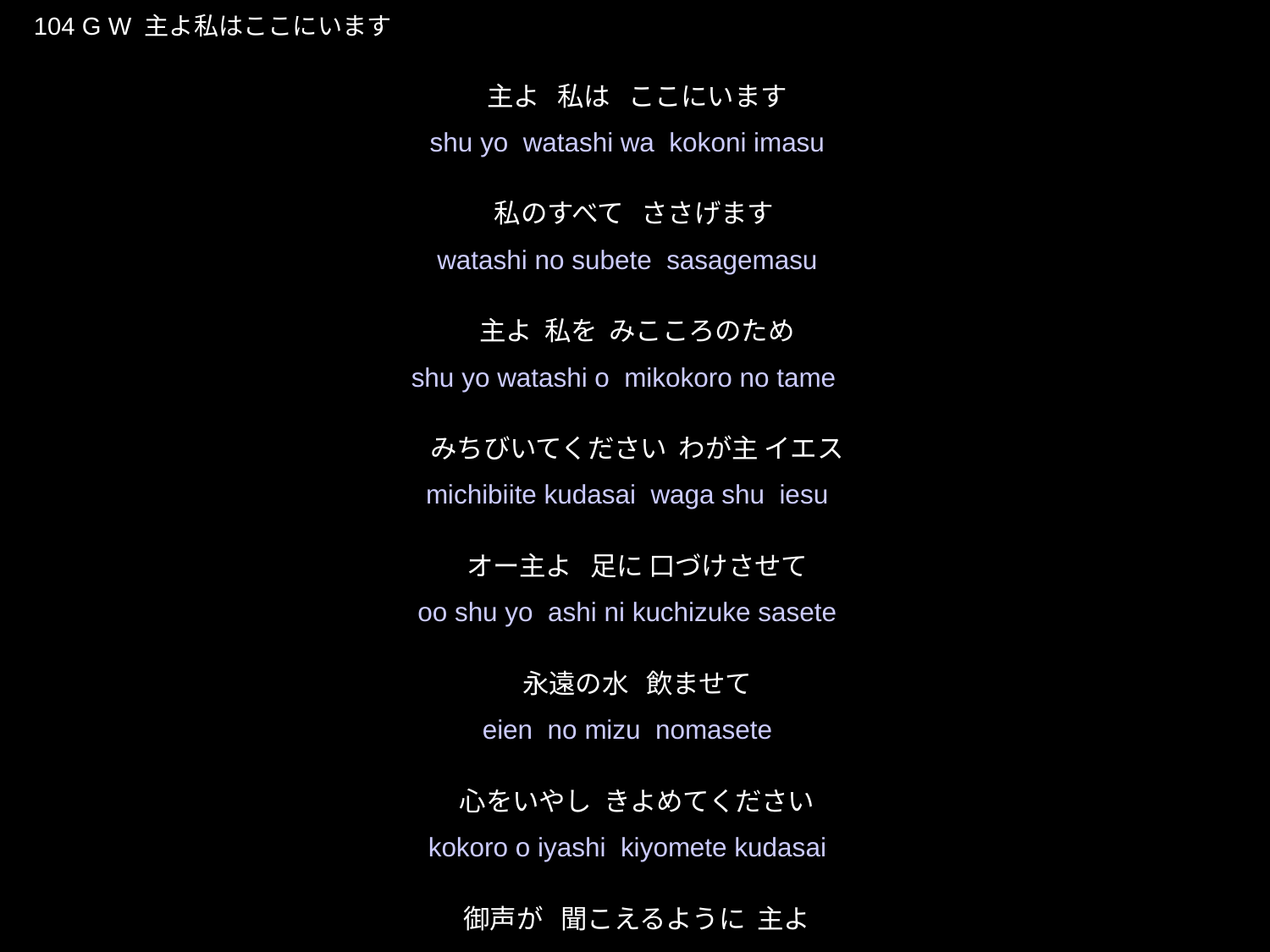

しゅよわたしはここにいます
★W
104 G W 主よ私はここにいます
主よ   私は   ここにいます
私のすべて   ささげます
主よ  私を  みこころのため
みちびいてください  わが主 イエス
オー主よ   足に 口づけさせて
永遠の水   飲ませて
心をいやし  きよめてください
御声が   聞こえるように  主よ
★２
shu yo  watashi wa  kokoni imasu
watashi no subete  sasagemasu
shu yo watashi o  mikokoro no tame
michibiite kudasai  waga shu  iesu
oo shu yo  ashi ni kuchizuke sasete
eien  no mizu  nomasete
kokoro o iyashi  kiyomete kudasai
mikoe ga  kikoeru yooni  shu yo